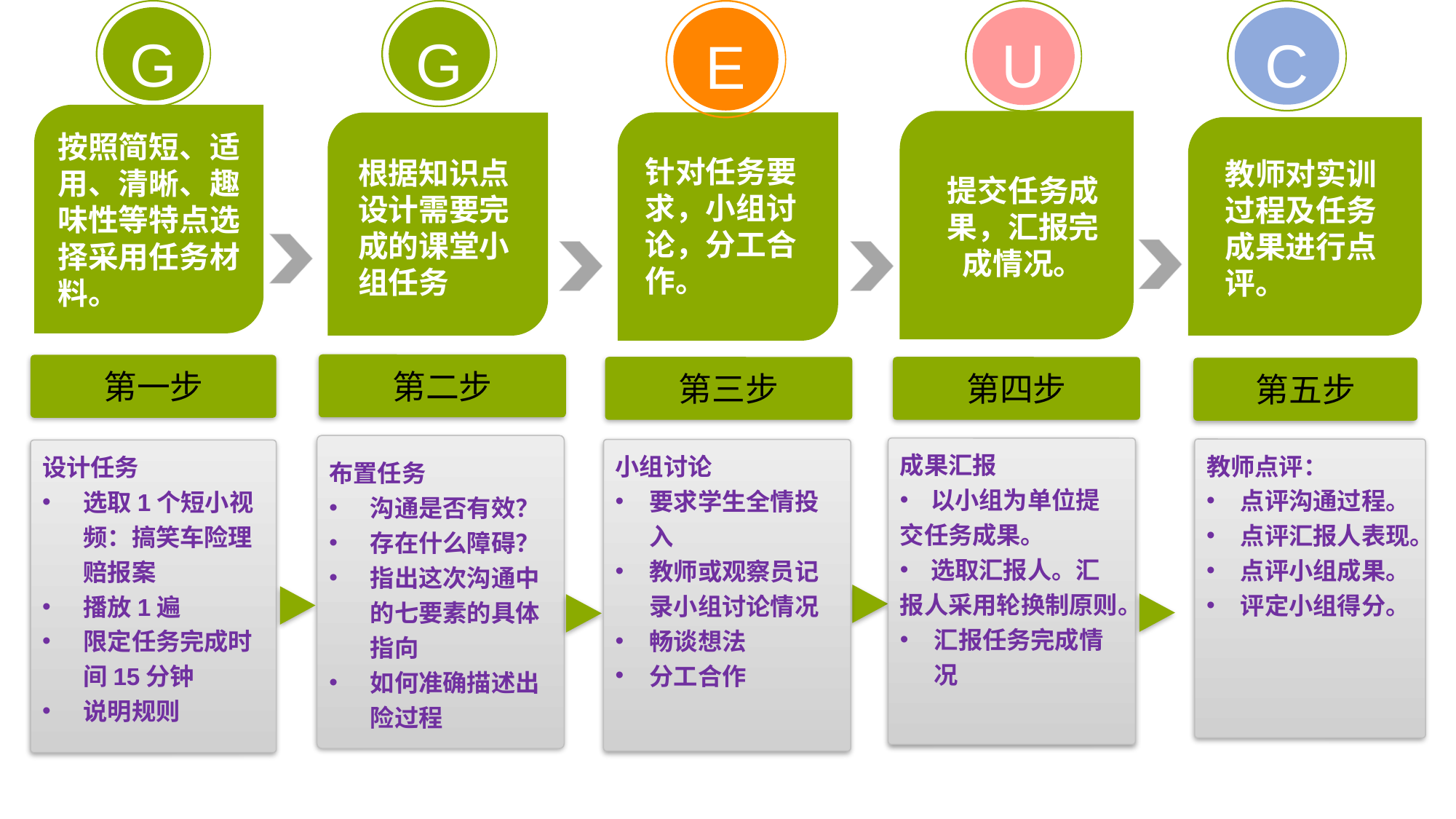

G

按照简短、适用、清晰、趣味性等特点选择采用任务材料。

第一步
设计任务
选取1个短小视频：搞笑车险理赔报案
播放1遍
限定任务完成时间15分钟
说明规则

G

根据知识点设计需要完成的课堂小组任务

第二步
布置任务
沟通是否有效？
存在什么障碍？
指出这次沟通中的七要素的具体指向
如何准确描述出险过程

E

针对任务要求，小组讨论，分工合作。
第三步
小组讨论
要求学生全情投入
教师或观察员记录小组讨论情况
畅谈想法
分工合作

U

提交任务成果，汇报完成情况。
第四步
成果汇报
   以小组为单位提交任务成果。
   选取汇报人。汇报人采用轮换制原则。
汇报任务完成情况

C

教师对实训过程及任务成果进行点评。

第五步
教师点评：
点评沟通过程。
点评汇报人表现。
点评小组成果。
评定小组得分。